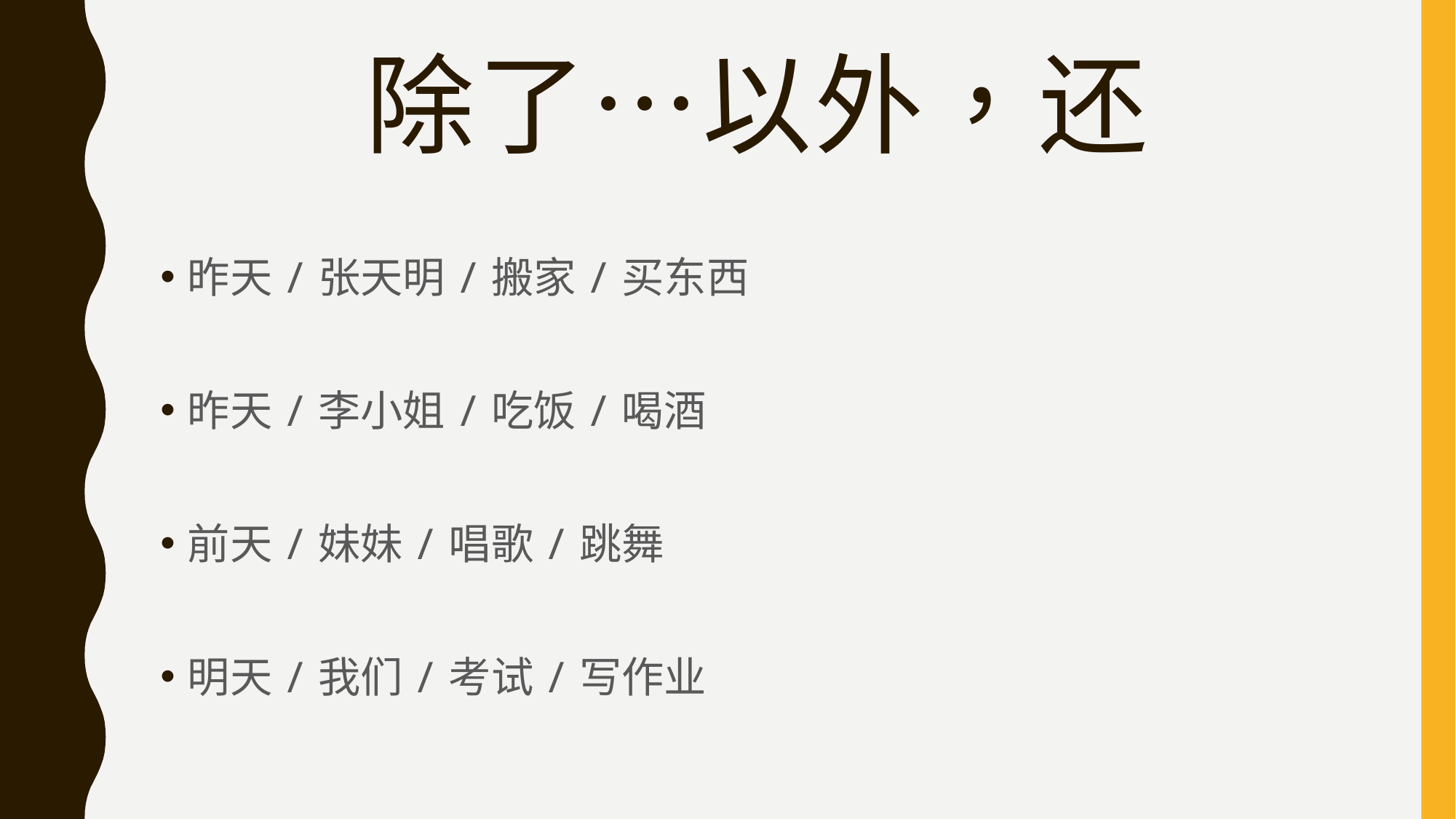

# 除了…以外，还
昨天/张天明/搬家/买东西

昨天/李小姐/吃饭/喝酒

前天/妹妹/唱歌/跳舞

明天/我们/考试/写作业